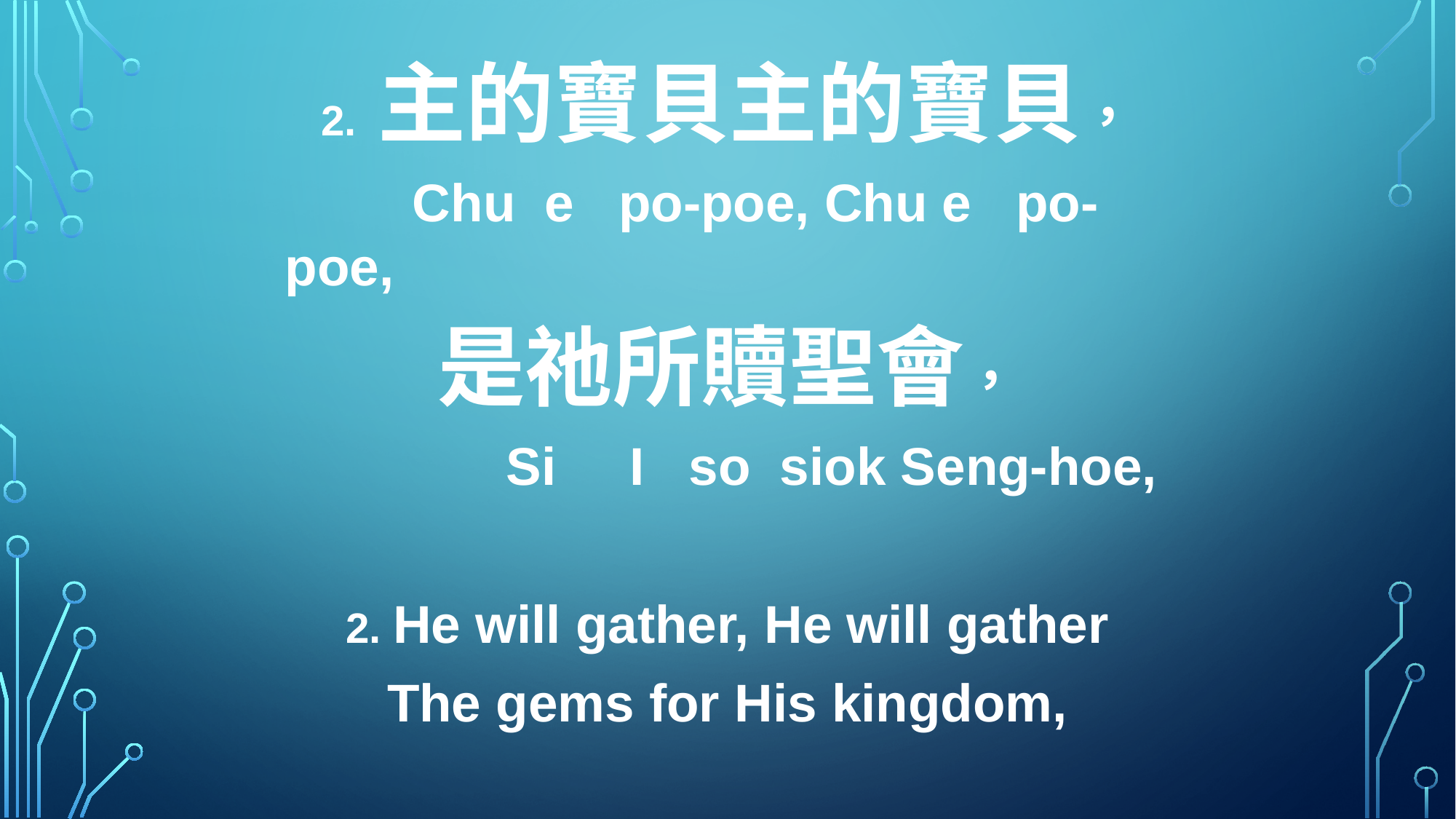

2. 主的寶貝主的寶貝，
    Chu  e   po-poe, Chu e   po- poe,
是祂所贖聖會，
               Si     I   so  siok Seng-hoe,

2. He will gather, He will gather
The gems for His kingdom,